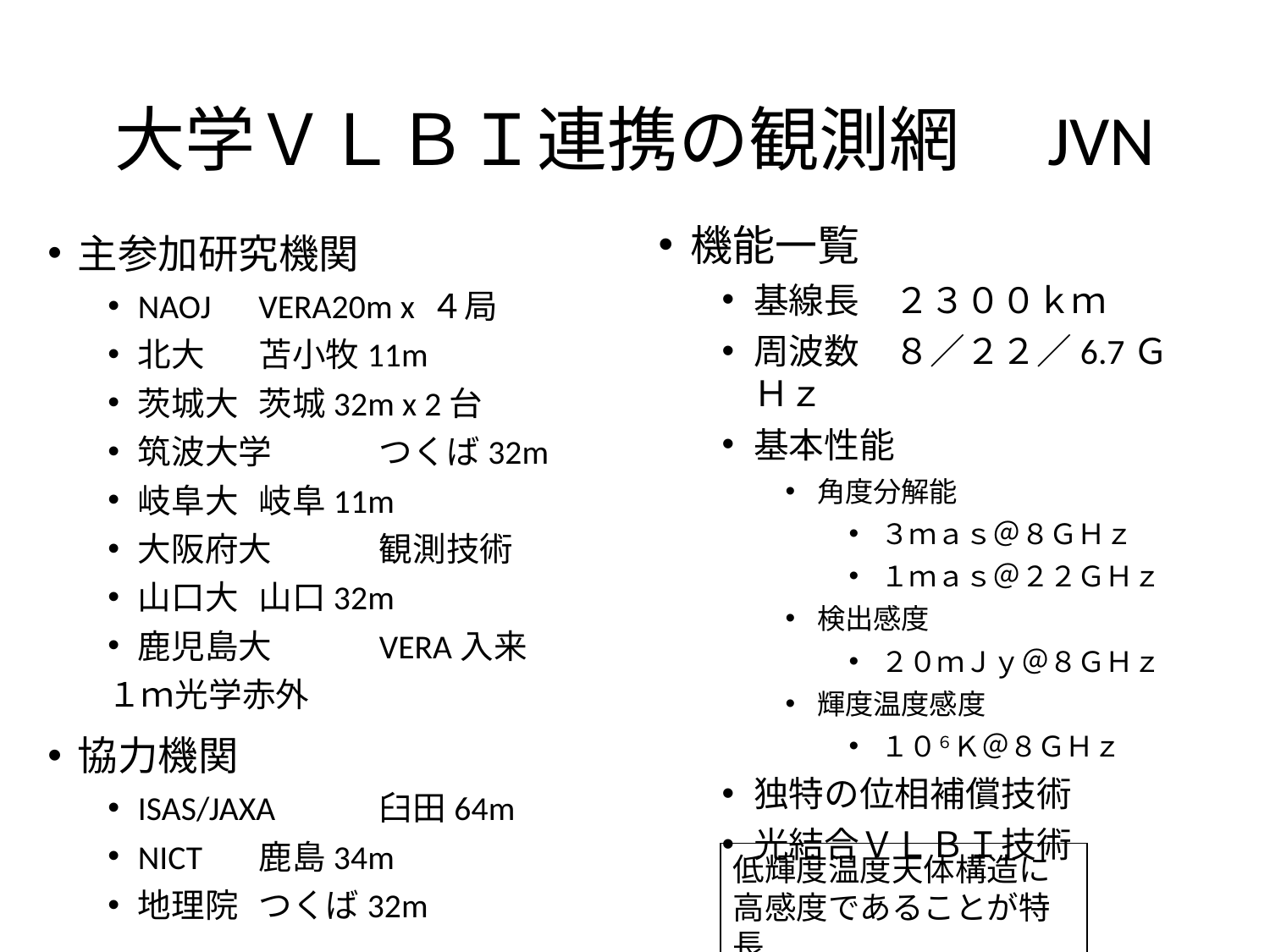

# 大学ＶＬＢＩ連携の観測網　JVN
機能一覧
基線長　２３００ｋｍ
周波数　８／２２／6.7ＧＨｚ
基本性能
角度分解能
３ｍａｓ＠８ＧＨｚ
１ｍａｓ＠２２ＧＨｚ
検出感度
２０ｍＪｙ＠８ＧＨｚ
輝度温度感度
１０６Ｋ＠８ＧＨｚ
独特の位相補償技術
光結合ＶＬＢＩ技術
主参加研究機関
NAOJ	VERA20m x ４局
北大	苫小牧11m
茨城大	茨城32m x 2台
筑波大学	つくば32m
岐阜大	岐阜11m
大阪府大	観測技術
山口大	山口32m
鹿児島大	VERA入来
		１ｍ光学赤外
協力機関
ISAS/JAXA	臼田64m
NICT	鹿島34m
地理院	つくば32m

低輝度温度天体構造に高感度であることが特長